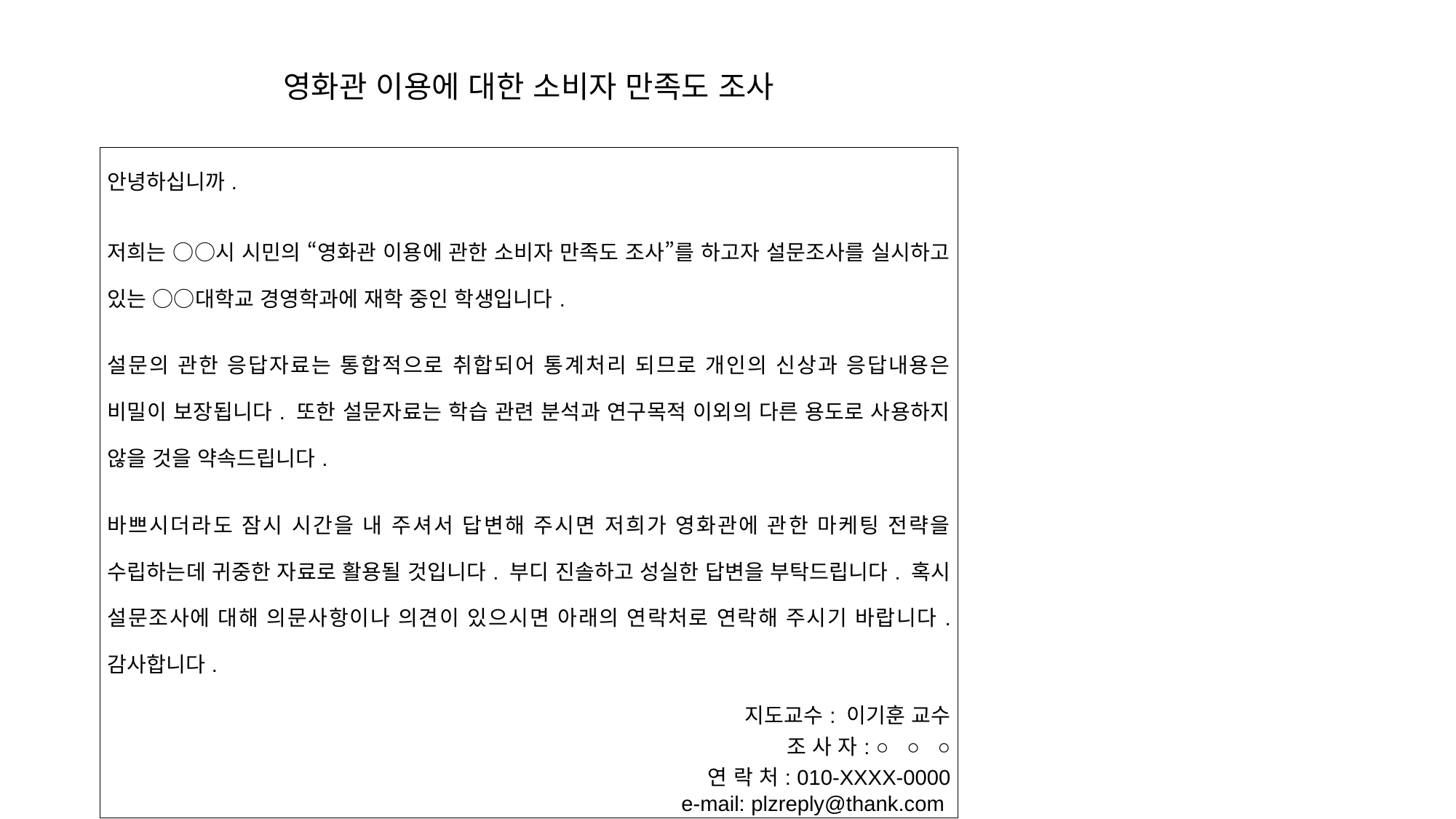

# 영화관 이용에 대한 소비자 만족도 조사
| 안녕하십니까. 저희는 ○○시 시민의 “영화관 이용에 관한 소비자 만족도 조사”를 하고자 설문조사를 실시하고 있는 ○○대학교 경영학과에 재학 중인 학생입니다. 설문의 관한 응답자료는 통합적으로 취합되어 통계처리 되므로 개인의 신상과 응답내용은 비밀이 보장됩니다. 또한 설문자료는 학습 관련 분석과 연구목적 이외의 다른 용도로 사용하지 않을 것을 약속드립니다. 바쁘시더라도 잠시 시간을 내 주셔서 답변해 주시면 저희가 영화관에 관한 마케팅 전략을 수립하는데 귀중한 자료로 활용될 것입니다. 부디 진솔하고 성실한 답변을 부탁드립니다. 혹시 설문조사에 대해 의문사항이나 의견이 있으시면 아래의 연락처로 연락해 주시기 바랍니다. 감사합니다. 지도교수: 이기훈 교수 조 사 자: ○ ○ ○ 연 락 처: 010-XXXX-0000 e-mail: plzreply@thank.com |
| --- |